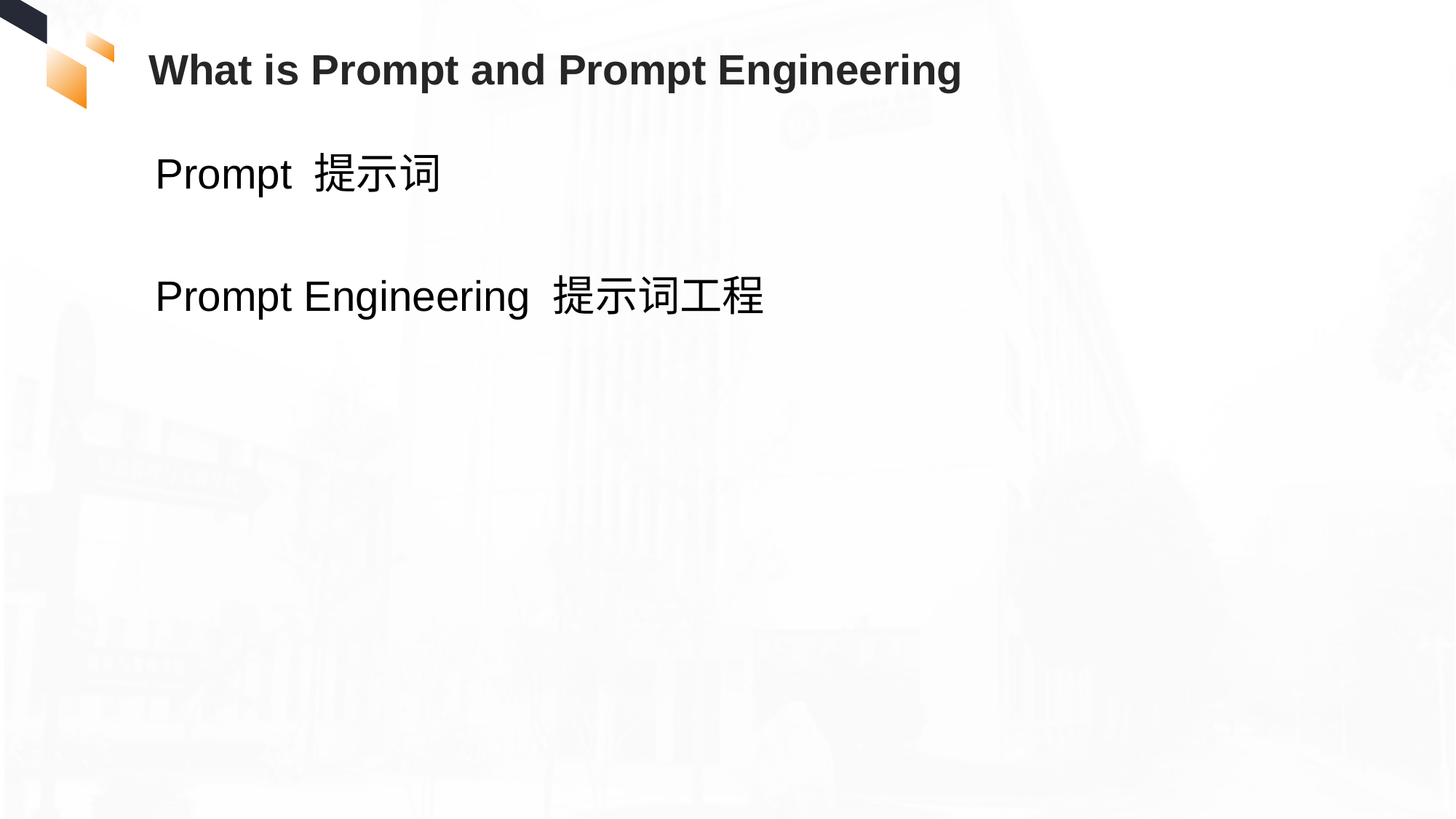

What is Prompt and Prompt Engineering
Prompt 提示词

Prompt Engineering 提示词工程